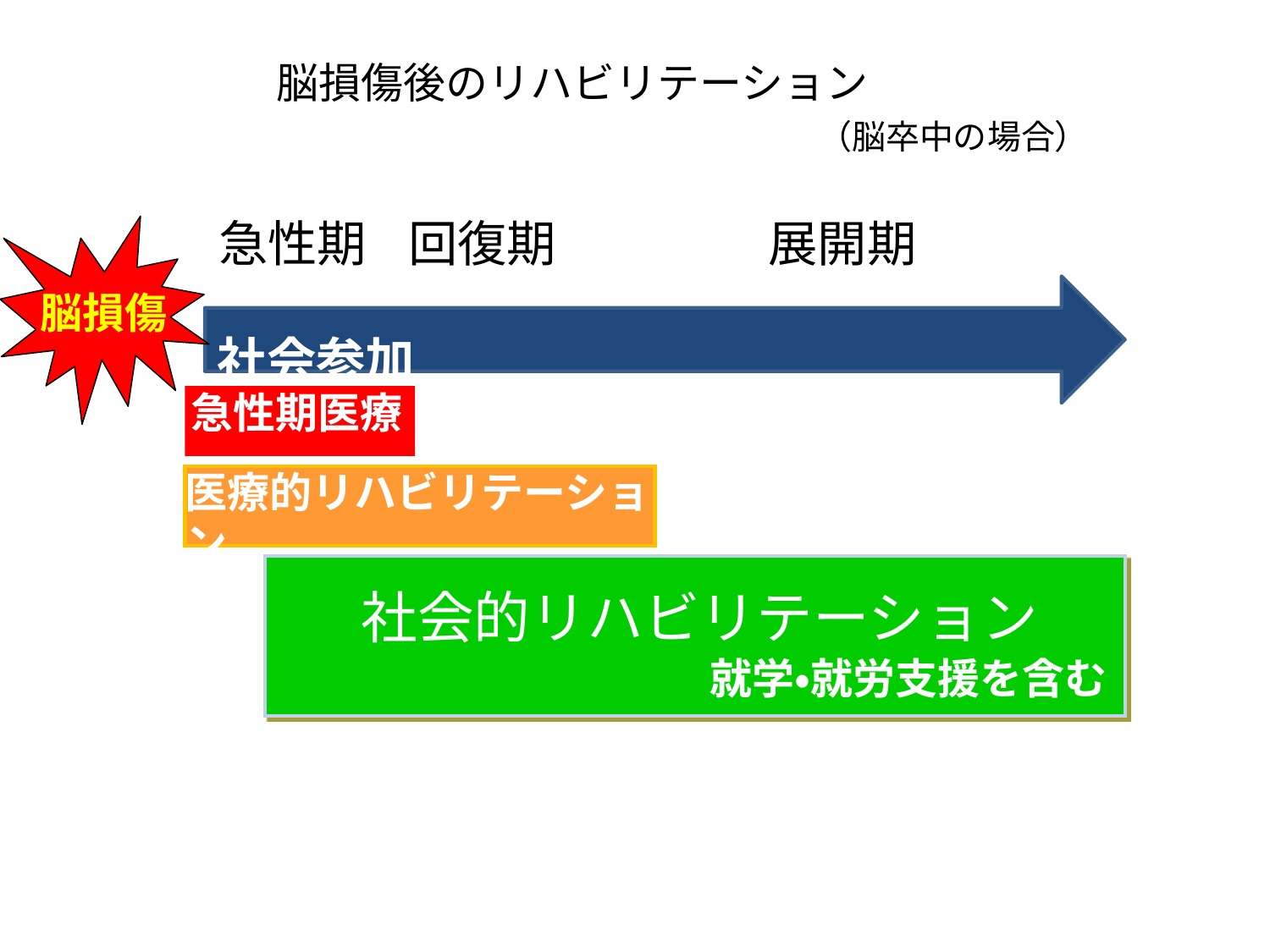

脳損傷後のリハビリテーション
　　　　　　　　　　　　　　　　　　（脳卒中の場合）
急性期
回復期
展開期

脳損傷
　　　　　　　　　　　　　　　　　　　　　　　　　　社会参加
急性期医療

医療的リハビリテーション

社会的リハビリテーション
就学・就労支援を含む